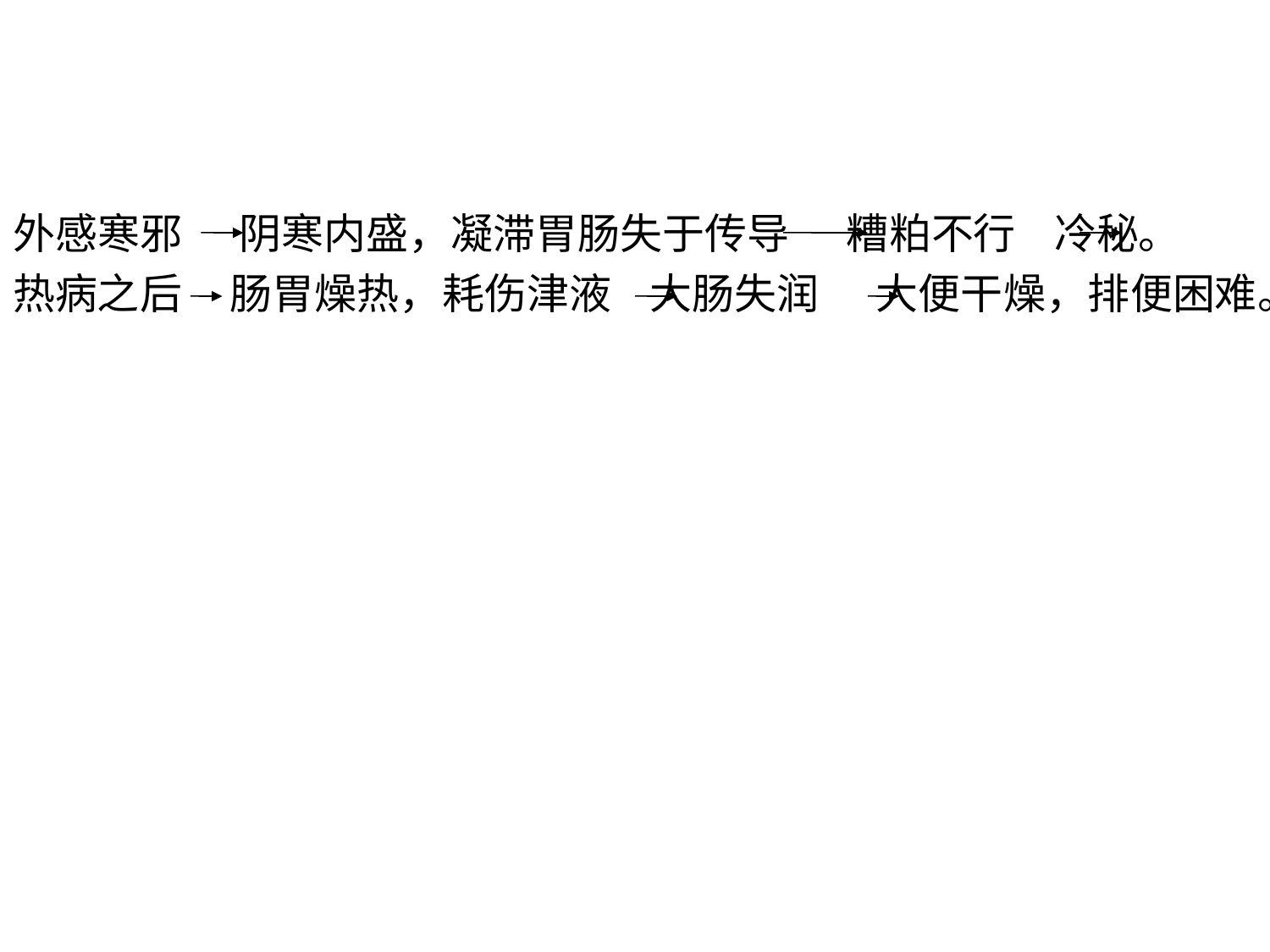

外感寒邪      阴寒内盛，凝滞胃肠失于传导      糟粕不行    冷秘。
热病之后     肠胃燥热，耗伤津液    大肠失润      大便干燥，排便困难。